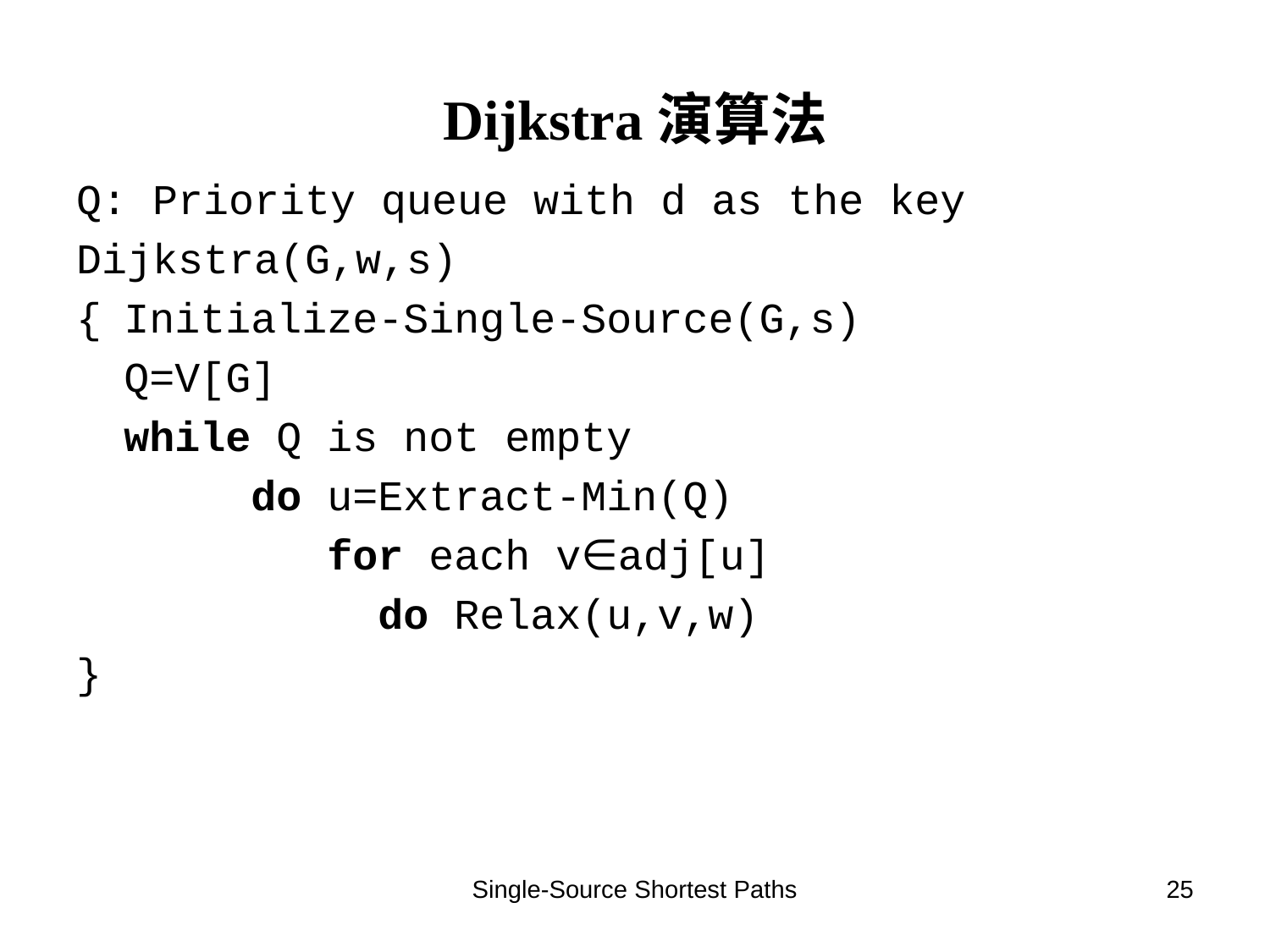

# Dijkstra演算法
Q: Priority queue with d as the key
Dijkstra(G,w,s)
{	Initialize-Single-Source(G,s)
	Q=V[G]
	while Q is not empty
		do u=Extract-Min(Q)
		   for each v∈adj[u]
			do Relax(u,v,w)
}

Single-Source Shortest Paths
25